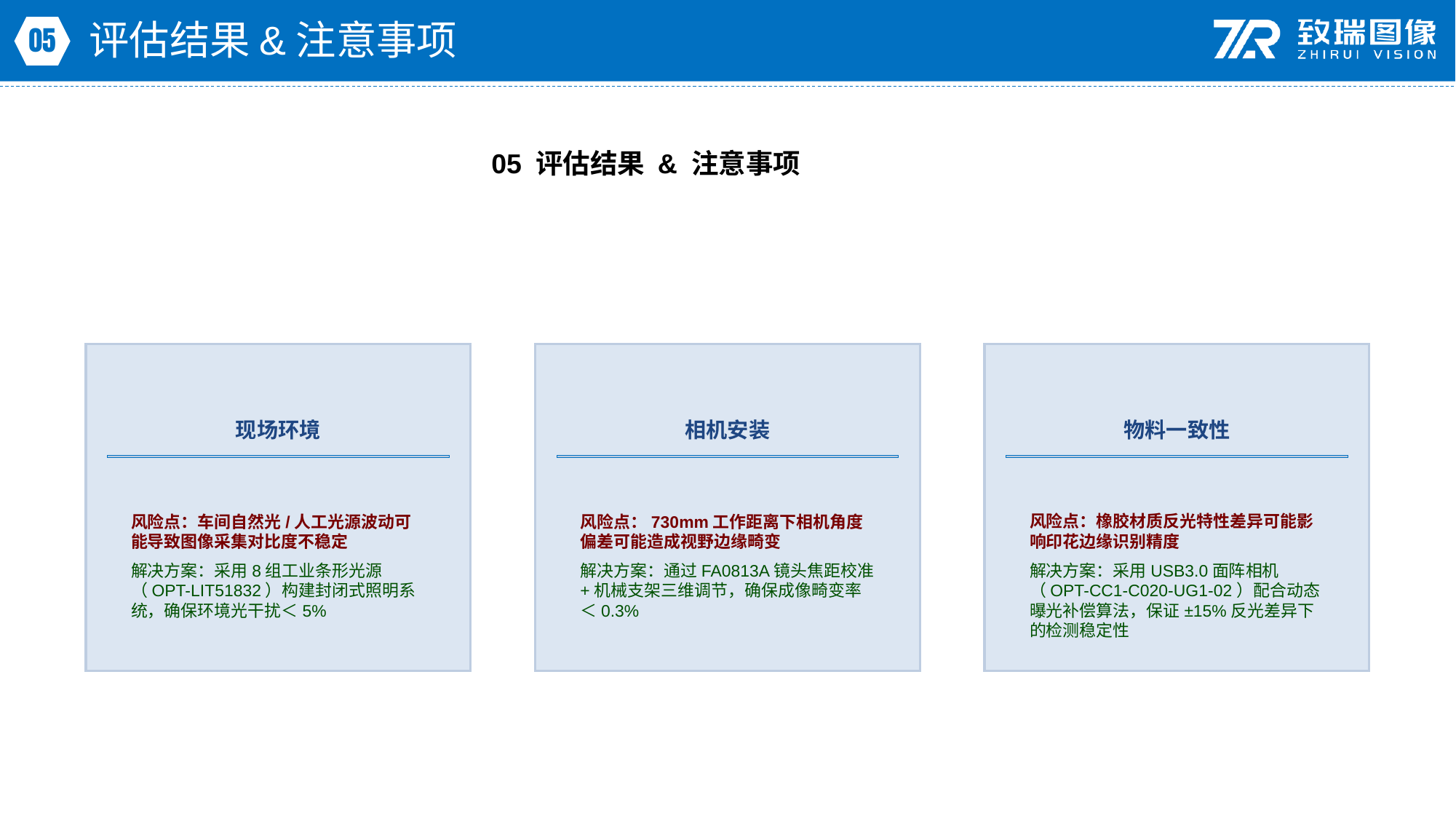

评估结果&注意事项
05

05 评估结果 & 注意事项

现场环境

相机安装

物料一致性

风险点：车间自然光/人工光源波动可能导致图像采集对比度不稳定
解决方案：采用8组工业条形光源（OPT-LIT51832）构建封闭式照明系统，确保环境光干扰＜5%

风险点：730mm工作距离下相机角度偏差可能造成视野边缘畸变
解决方案：通过FA0813A镜头焦距校准+机械支架三维调节，确保成像畸变率＜0.3%

风险点：橡胶材质反光特性差异可能影响印花边缘识别精度
解决方案：采用USB3.0面阵相机（OPT-CC1-C020-UG1-02）配合动态曝光补偿算法，保证±15%反光差异下的检测稳定性